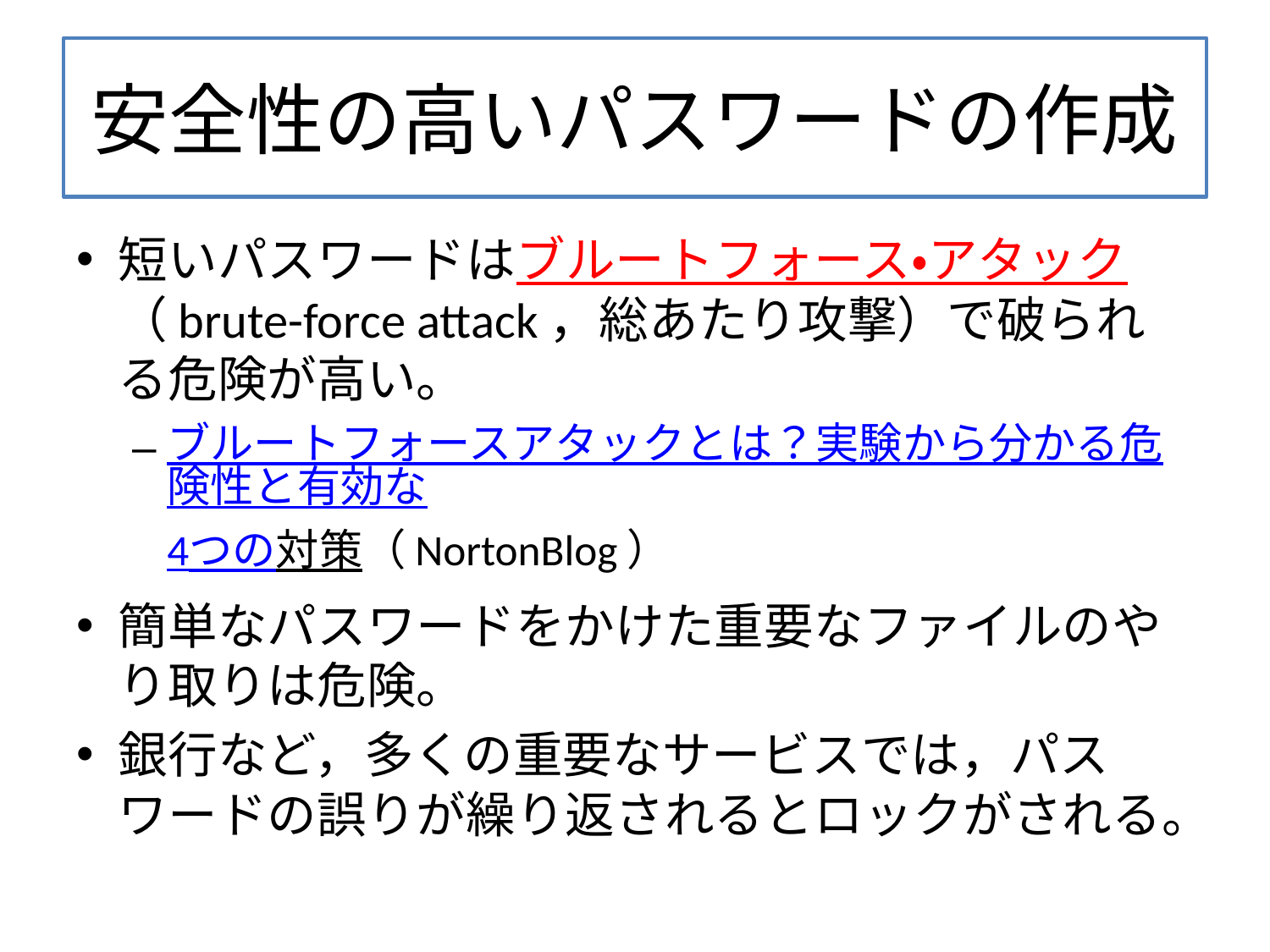

# 安全性の高いパスワードの作成
短いパスワードはブルートフォース・アタック（brute-force attack，総あたり攻撃）で破られる危険が高い。
ブルートフォースアタックとは？実験から分かる危険性と有効な4つの対策（NortonBlog）
簡単なパスワードをかけた重要なファイルのやり取りは危険。
銀行など，多くの重要なサービスでは，パスワードの誤りが繰り返されるとロックがされる。